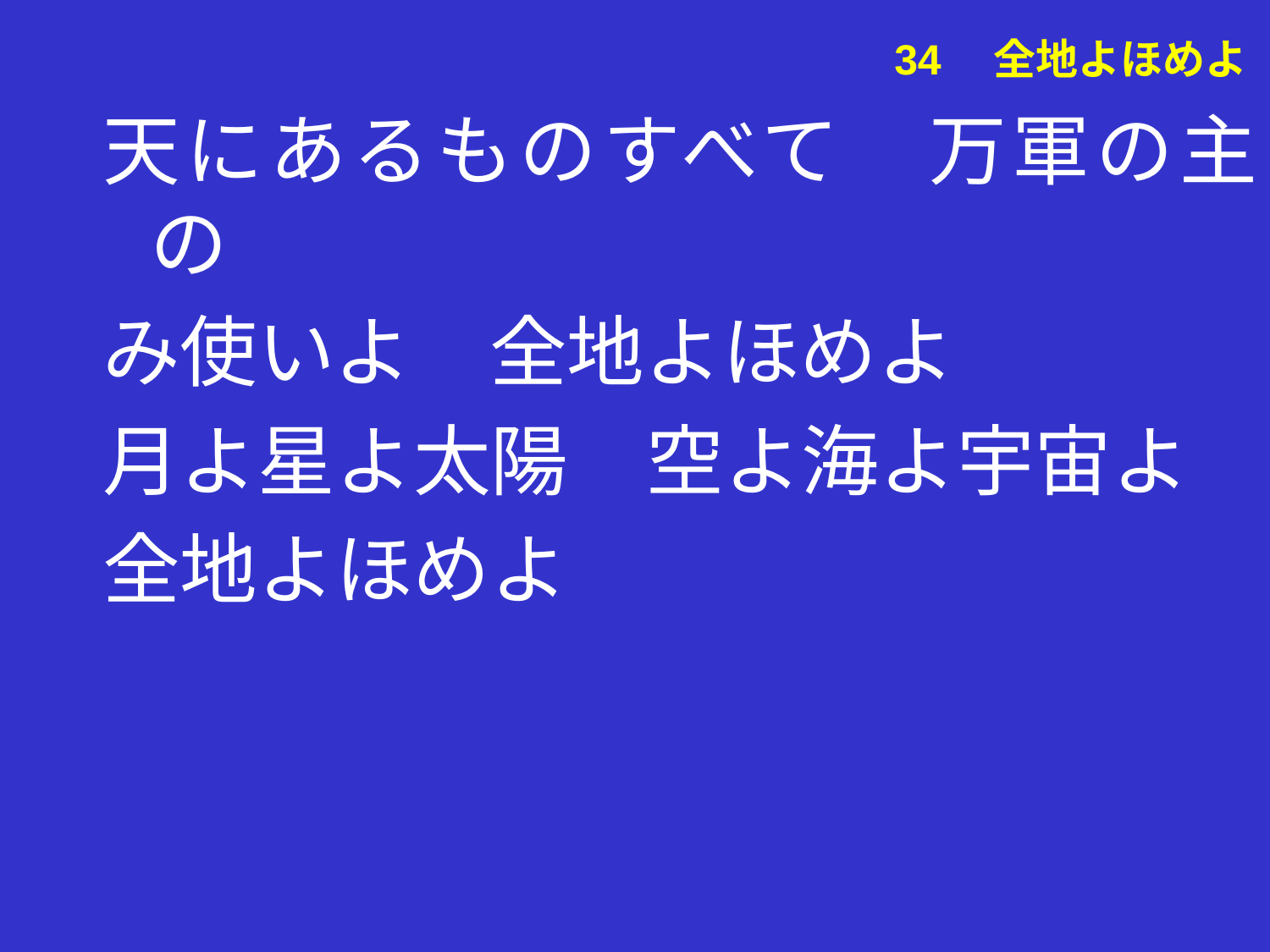

天にあるものすべて　万軍の主の
み使いよ　全地よほめよ
月よ星よ太陽　空よ海よ宇宙よ
全地よほめよ

# 34　全地よほめよ